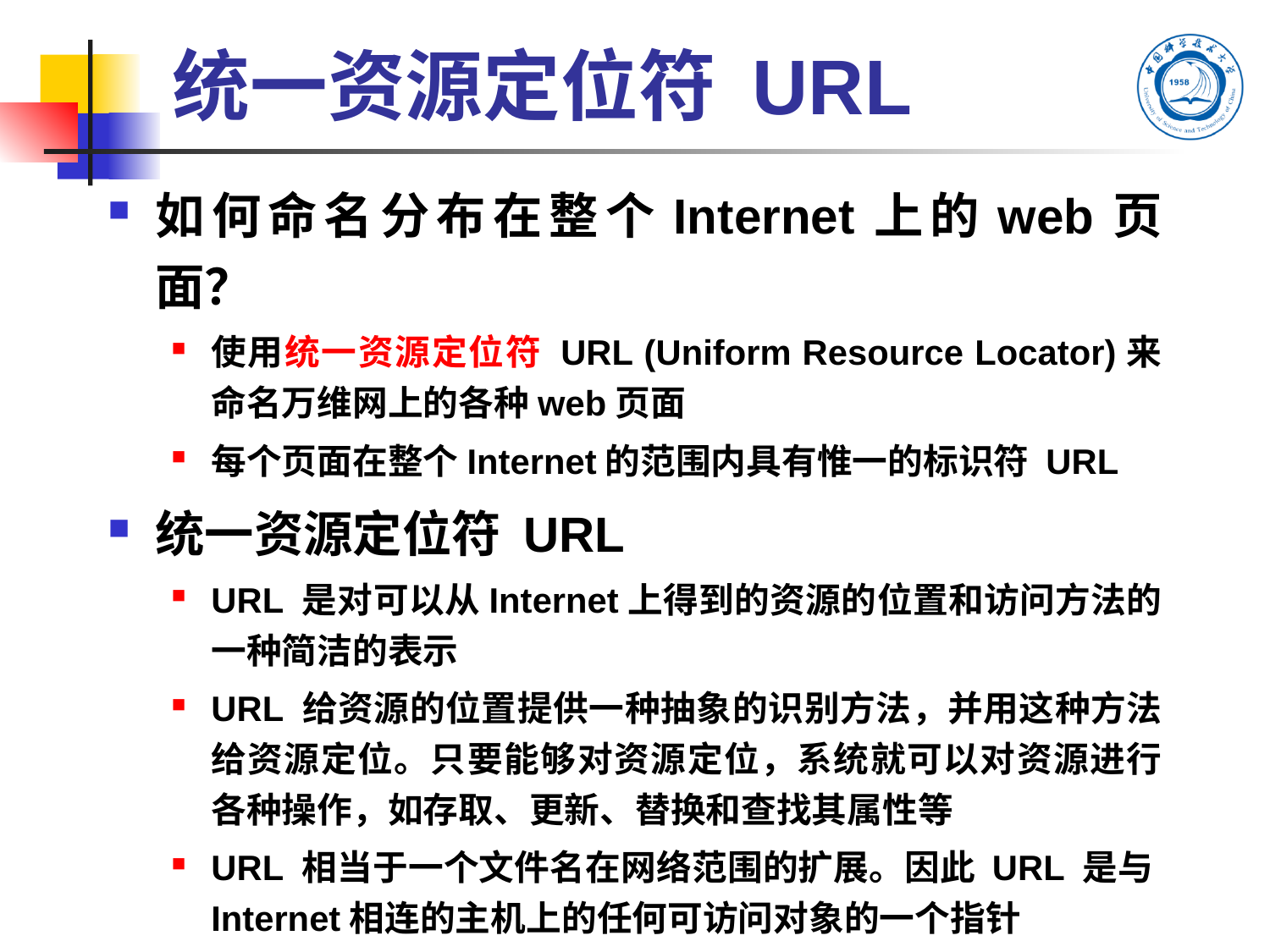

# 统一资源定位符 URL
如何命名分布在整个Internet上的web页面？
使用统一资源定位符 URL (Uniform Resource Locator)来命名万维网上的各种web页面
每个页面在整个Internet的范围内具有惟一的标识符 URL
统一资源定位符 URL
URL 是对可以从Internet上得到的资源的位置和访问方法的一种简洁的表示
URL 给资源的位置提供一种抽象的识别方法，并用这种方法给资源定位。只要能够对资源定位，系统就可以对资源进行各种操作，如存取、更新、替换和查找其属性等
URL 相当于一个文件名在网络范围的扩展。因此 URL 是与Internet相连的主机上的任何可访问对象的一个指针
 不光使用在http中，还可以使用在ftp、telnet等中